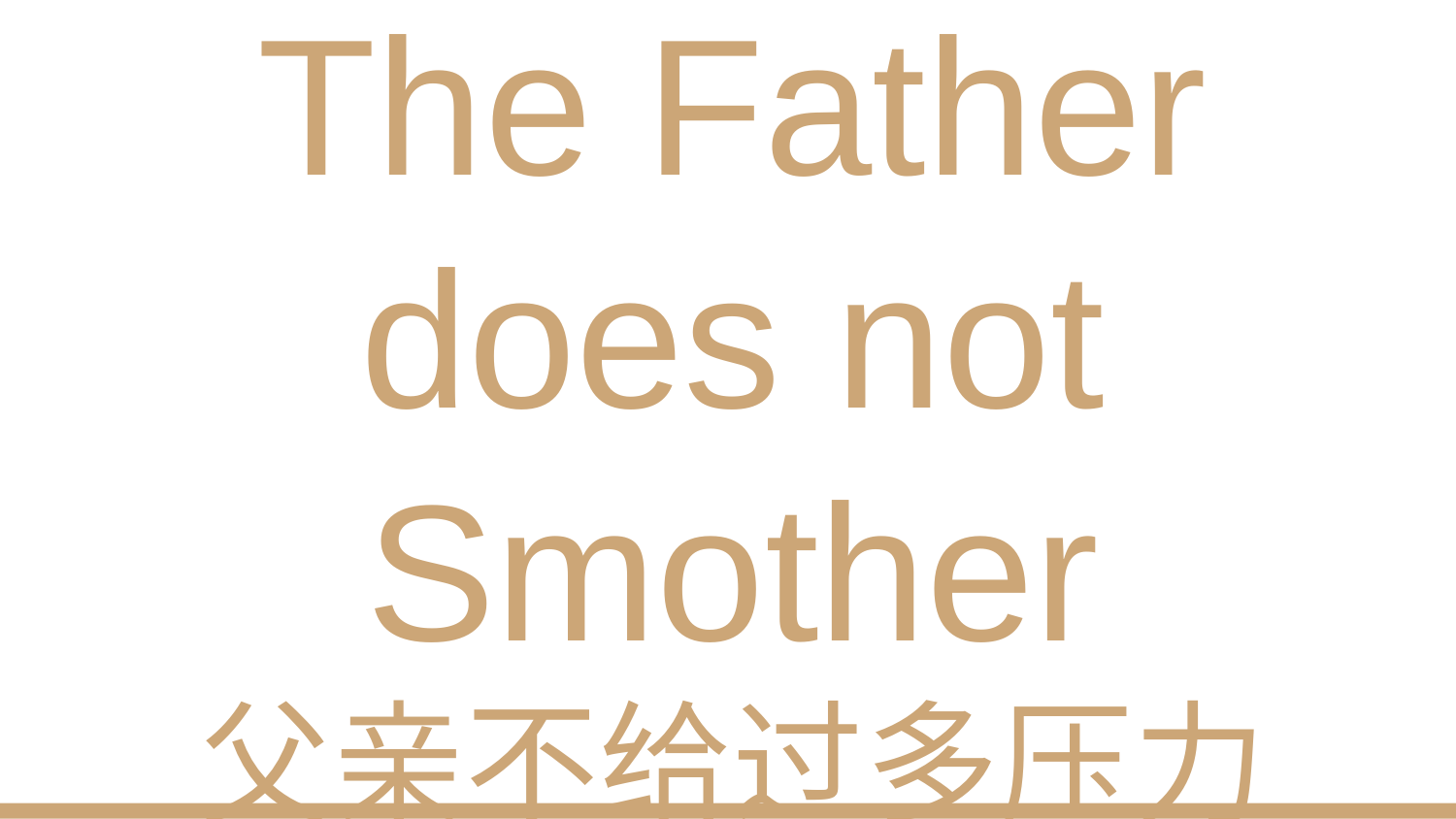

# The Father does not Smother 父亲不给过多压力